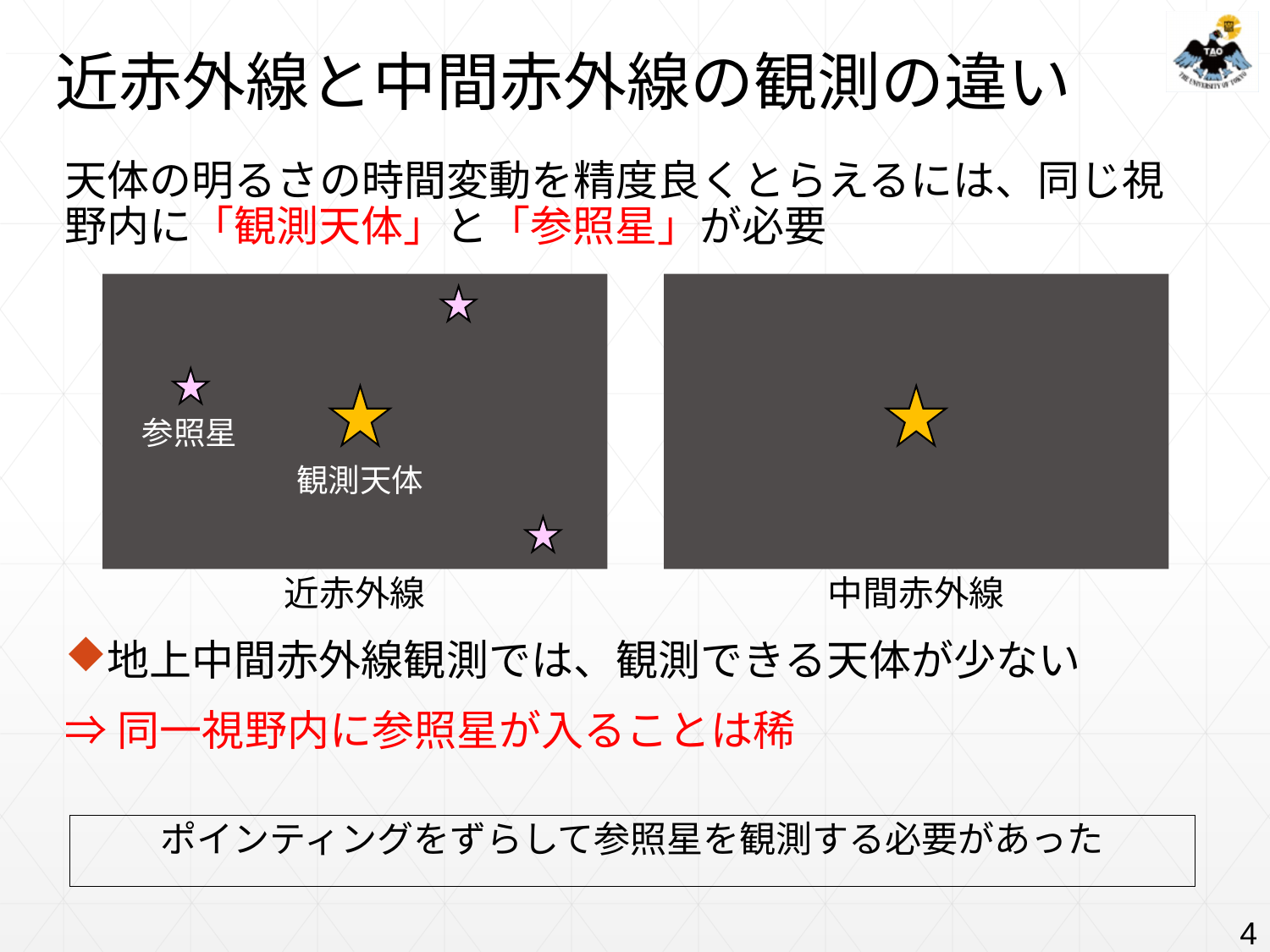

# 近赤外線と中間赤外線の観測の違い
天体の明るさの時間変動を精度良くとらえるには、同じ視野内に「観測天体」と「参照星」が必要

参照星
観測天体

近赤外線

中間赤外線

地上中間赤外線観測では、観測できる天体が少ない
⇒同一視野内に参照星が入ることは稀
ポインティングをずらして参照星を観測する必要があった